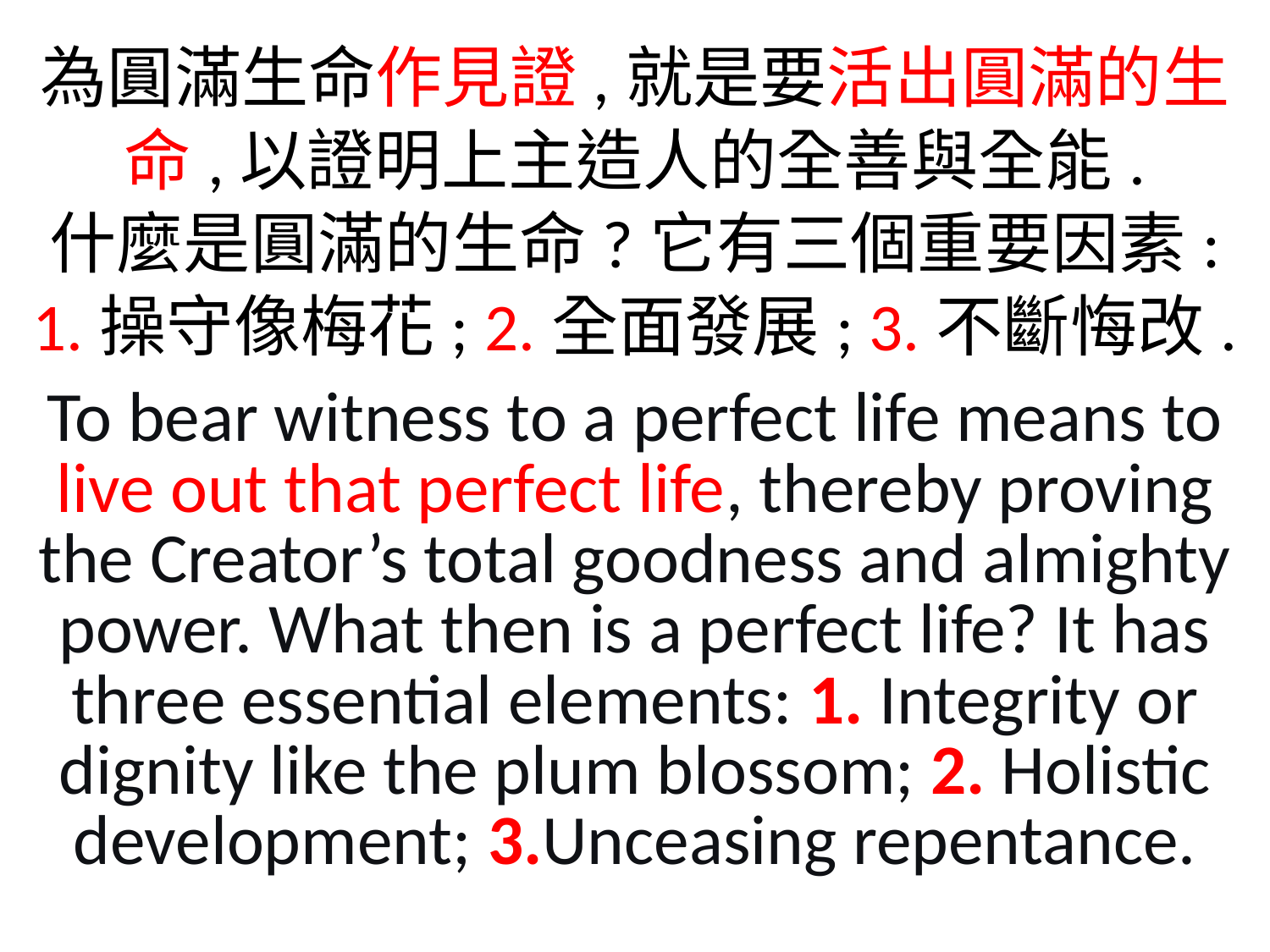

為圓滿生命作見證,就是要活出圓滿的生命,以證明上主造人的全善與全能.
什麼是圓滿的生命?它有三個重要因素:
1.操守像梅花; 2.全面發展; 3.不斷悔改.
To bear witness to a perfect life means to live out that perfect life, thereby proving the Creator’s total goodness and almighty power. What then is a perfect life? It has three essential elements: 1. Integrity or dignity like the plum blossom; 2. Holistic development; 3.Unceasing repentance.